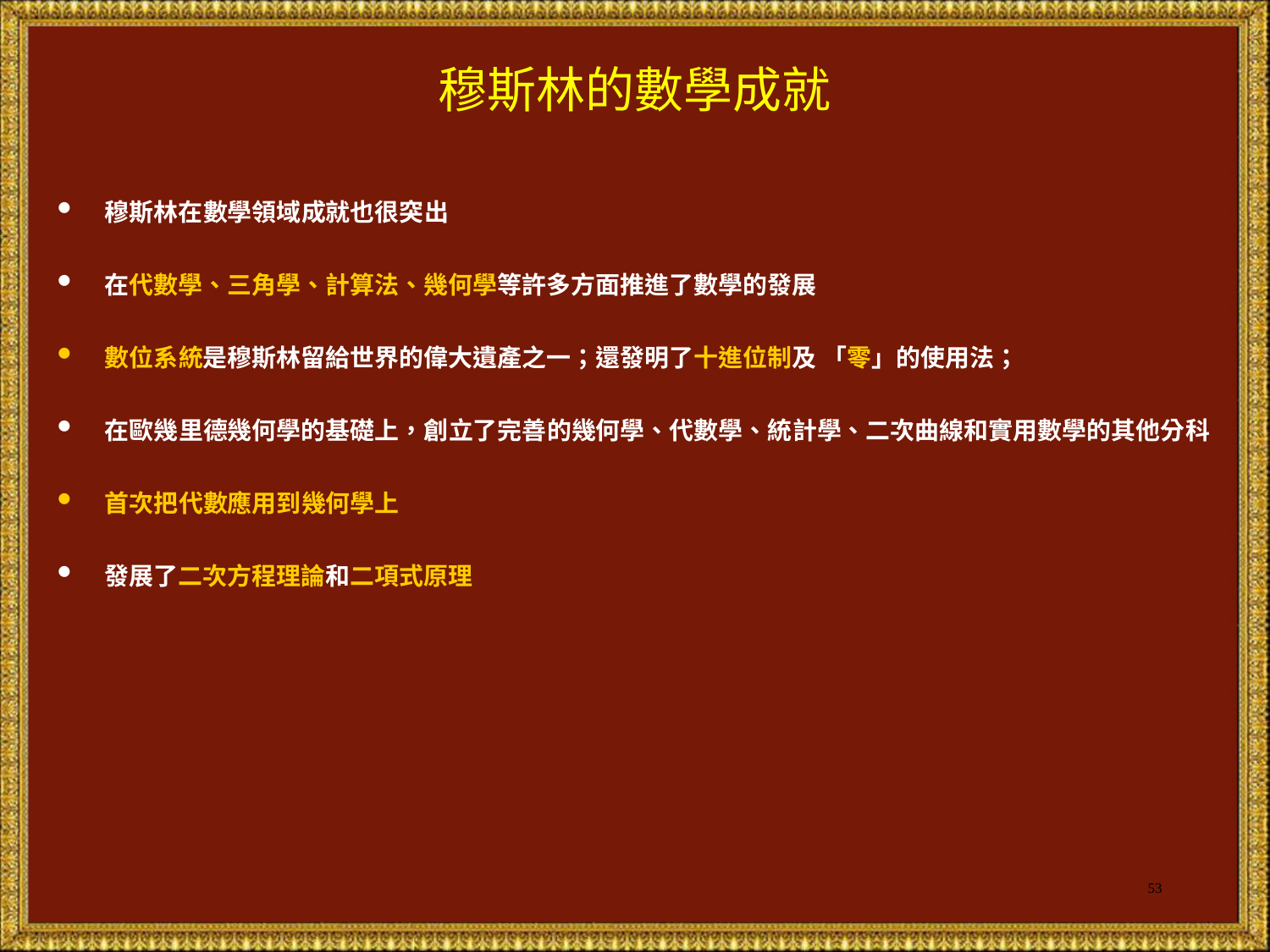

穆斯林的數學成就
穆斯林在數學領域成就也很突出
在代數學、三角學、計算法、幾何學等許多方面推進了數學的發展
數位系統是穆斯林留給世界的偉大遺產之一；還發明了十進位制及 「零」的使用法；
在歐幾里德幾何學的基礎上，創立了完善的幾何學、代數學、統計學、二次曲線和實用數學的其他分科
首次把代數應用到幾何學上
發展了二次方程理論和二項式原理
53